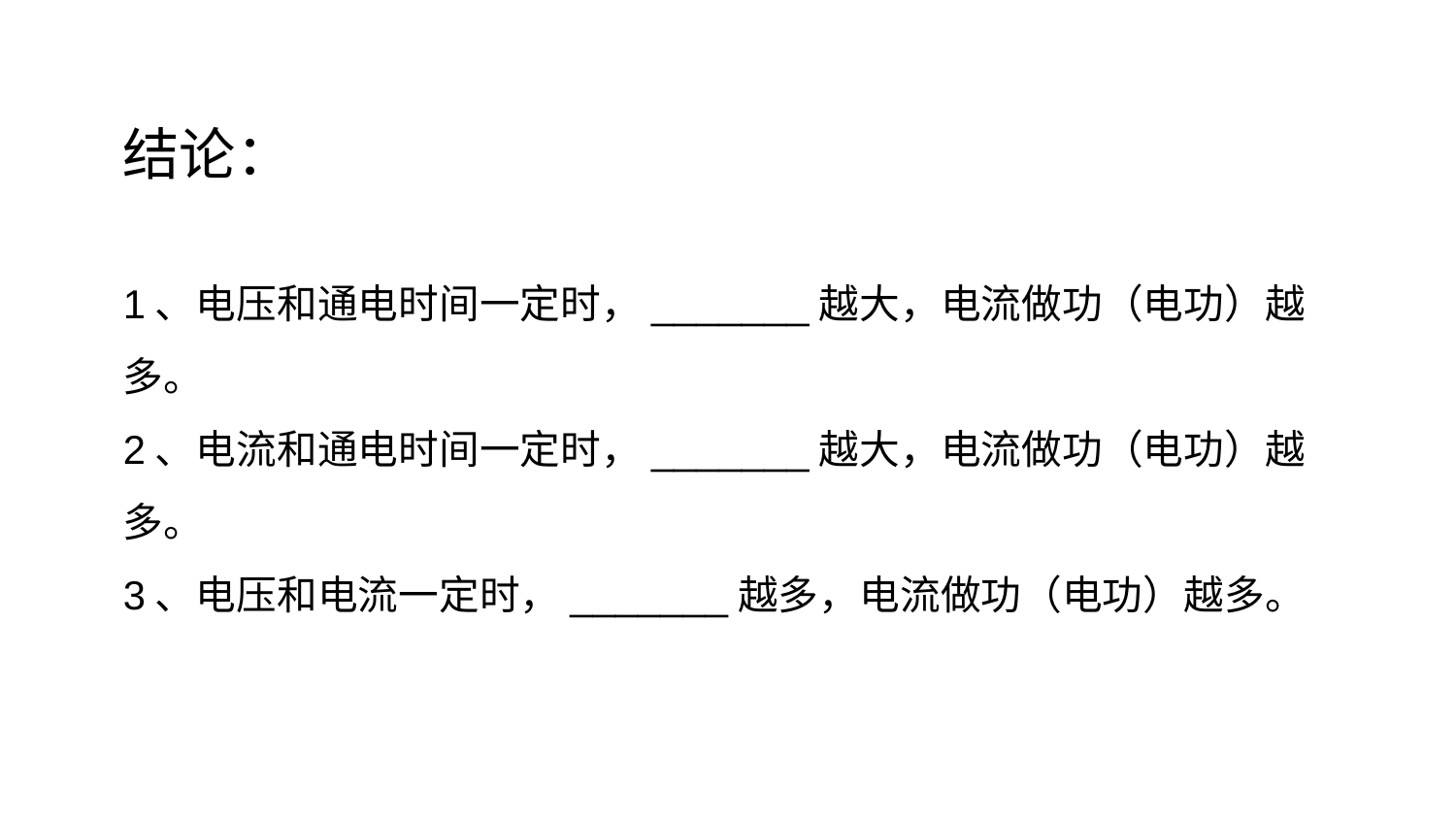

结论：

1、电压和通电时间一定时，_______越大，电流做功（电功）越多。
2、电流和通电时间一定时，_______越大，电流做功（电功）越多。
3、电压和电流一定时，_______越多，电流做功（电功）越多。